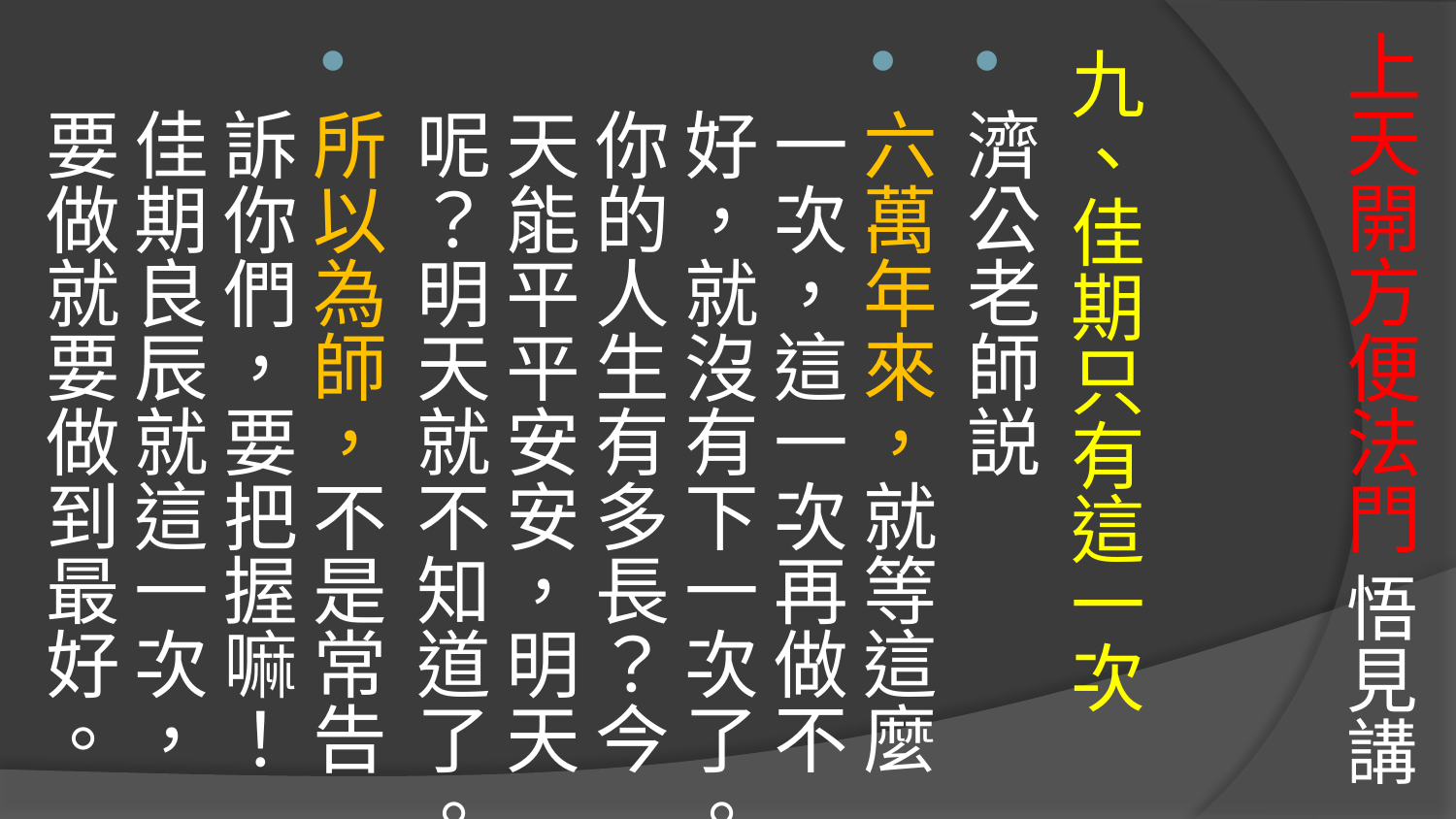

# 上天開方便法門 悟見講
九、佳期只有這一次
濟公老師説
六萬年來，就等這麼一次，這一次再做不好，就沒有下一次了。你的人生有多長？今天能平平安安，明天呢？明天就不知道了。
所以為師，不是常告訴你們，要把握嘛！佳期良辰就這一次，要做就要做到最好。